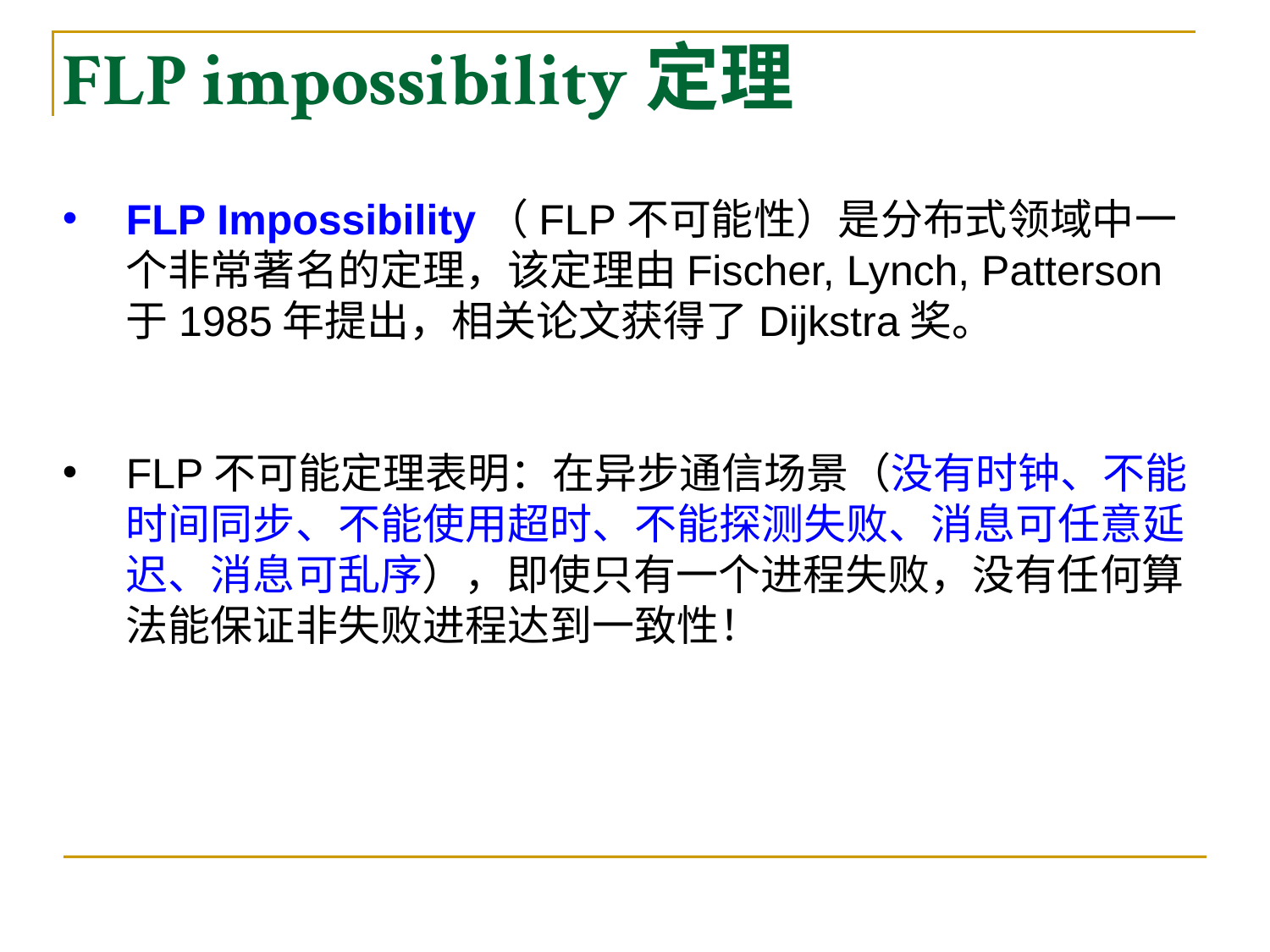

FLP impossibility定理
FLP Impossibility（FLP不可能性）是分布式领域中一个非常著名的定理，该定理由Fischer, Lynch, Patterson于1985年提出，相关论文获得了Dijkstra奖。

FLP不可能定理表明：在异步通信场景（没有时钟、不能时间同步、不能使用超时、不能探测失败、消息可任意延迟、消息可乱序），即使只有一个进程失败，没有任何算法能保证非失败进程达到一致性！